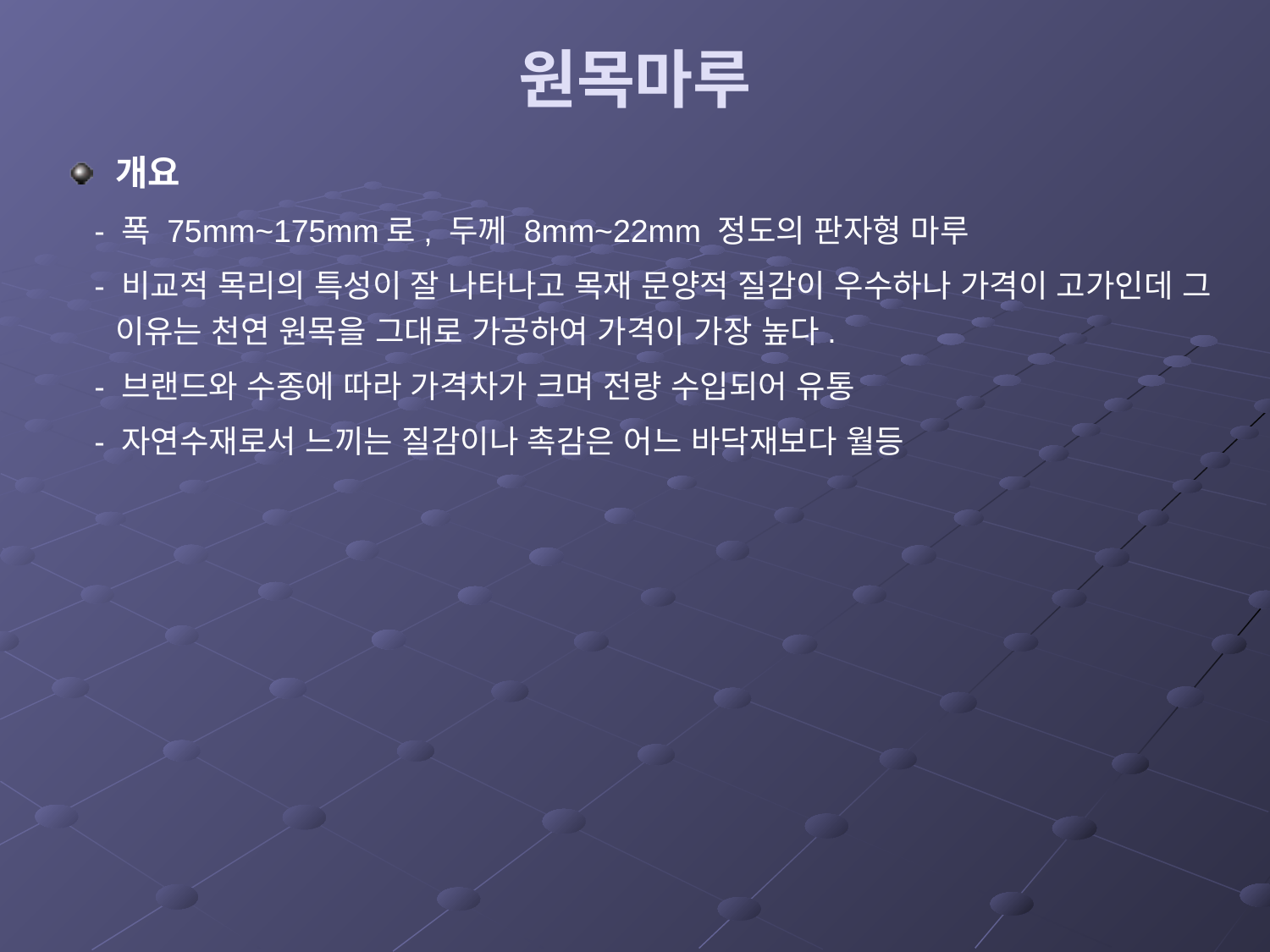

# 원목마루
개요
   - 폭 75mm~175mm로, 두께 8mm~22mm 정도의 판자형 마루
   - 비교적 목리의 특성이 잘 나타나고 목재 문양적 질감이 우수하나 가격이 고가인데 그 이유는 천연 원목을 그대로 가공하여 가격이 가장 높다.
   - 브랜드와 수종에 따라 가격차가 크며 전량 수입되어 유통
   - 자연수재로서 느끼는 질감이나 촉감은 어느 바닥재보다 월등